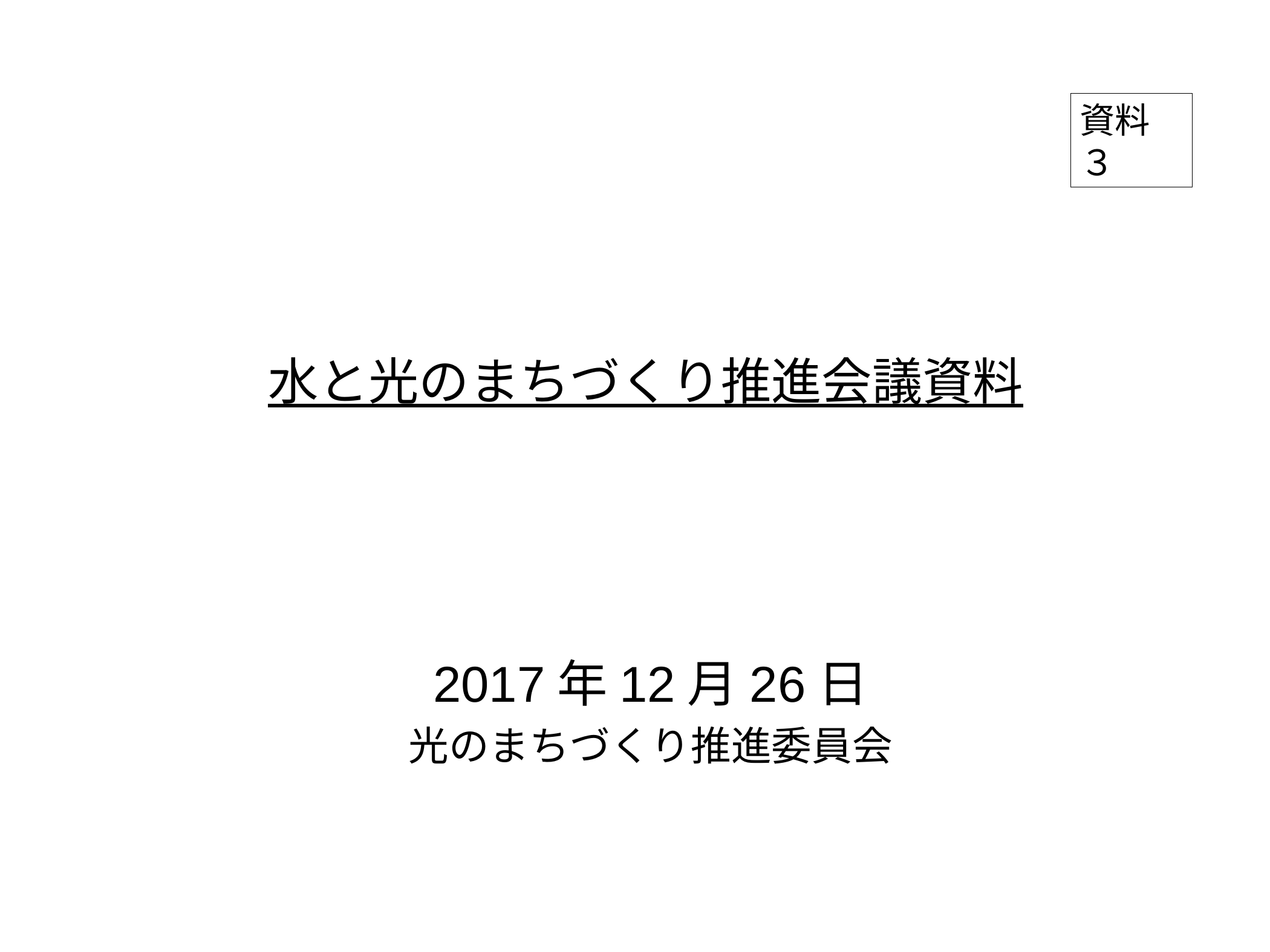

資料３
水と光のまちづくり推進会議資料
2017年12月26日
光のまちづくり推進委員会